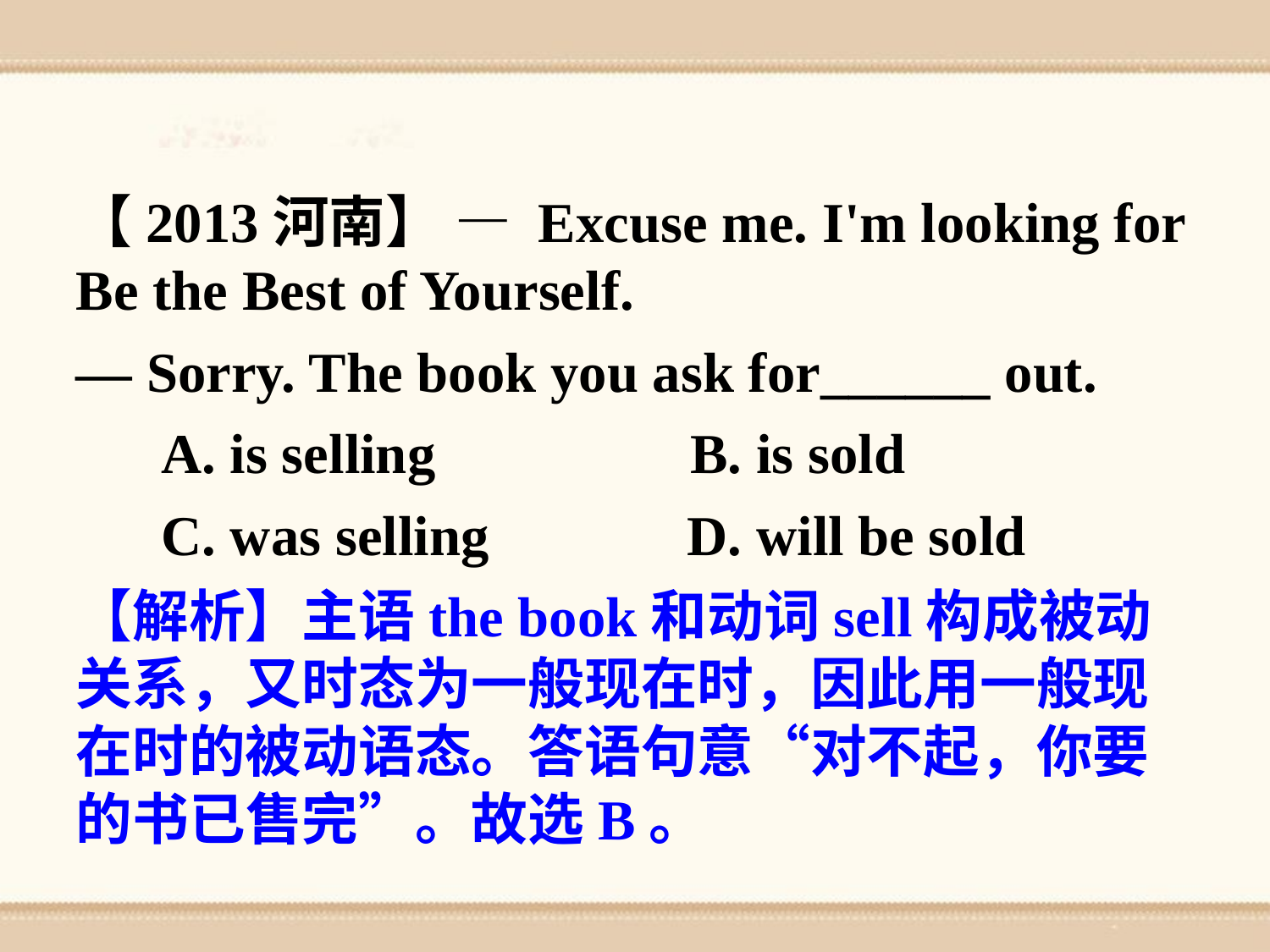

【2013河南】 — Excuse me. I'm looking for Be the Best of Yourself.
— Sorry. The book you ask for______ out.
      A. is selling                  B. is sold
      C. was selling              D. will be sold
【解析】主语the book和动词sell构成被动关系，又时态为一般现在时，因此用一般现在时的被动语态。答语句意“对不起，你要的书已售完”。故选B。